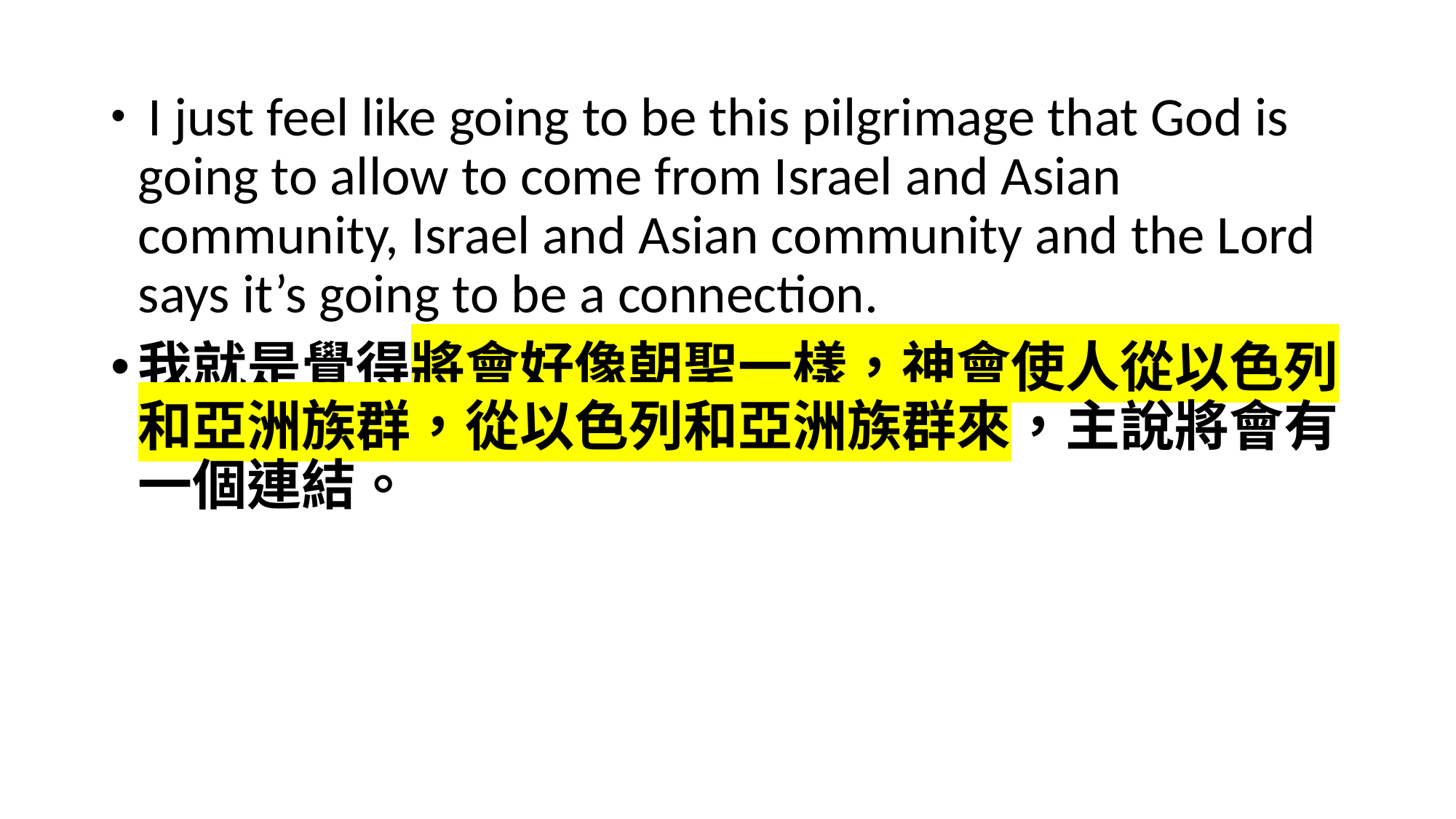

I just feel like going to be this pilgrimage that God is going to allow to come from Israel and Asian community, Israel and Asian community and the Lord says it’s going to be a connection.
我就是覺得將會好像朝聖一樣，神會使人從以色列和亞洲族群，從以色列和亞洲族群來，主說將會有一個連結。